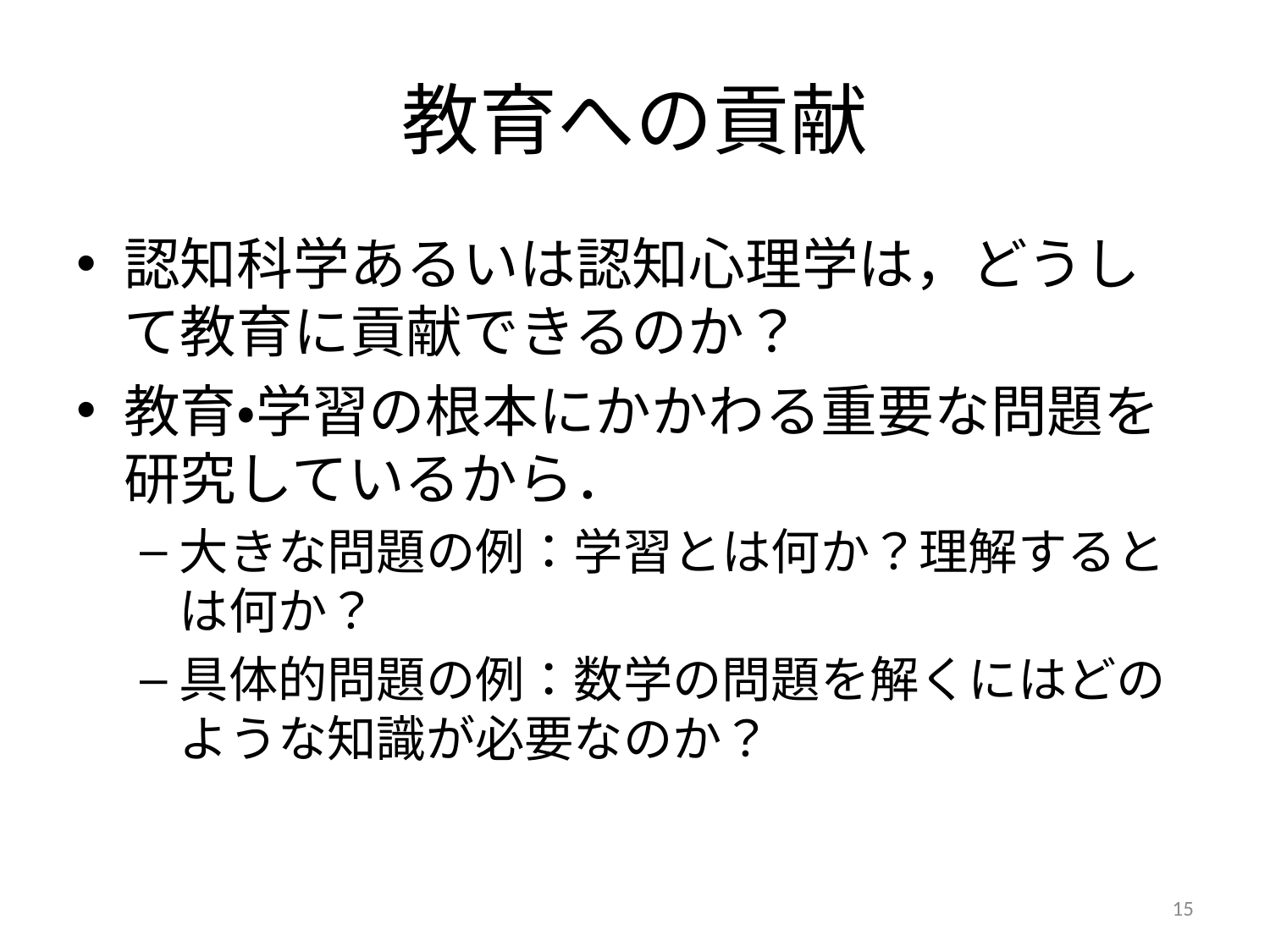

# 教育への貢献
認知科学あるいは認知心理学は，どうして教育に貢献できるのか？
教育・学習の根本にかかわる重要な問題を研究しているから．
大きな問題の例：学習とは何か？理解するとは何か？
具体的問題の例：数学の問題を解くにはどのような知識が必要なのか？
15